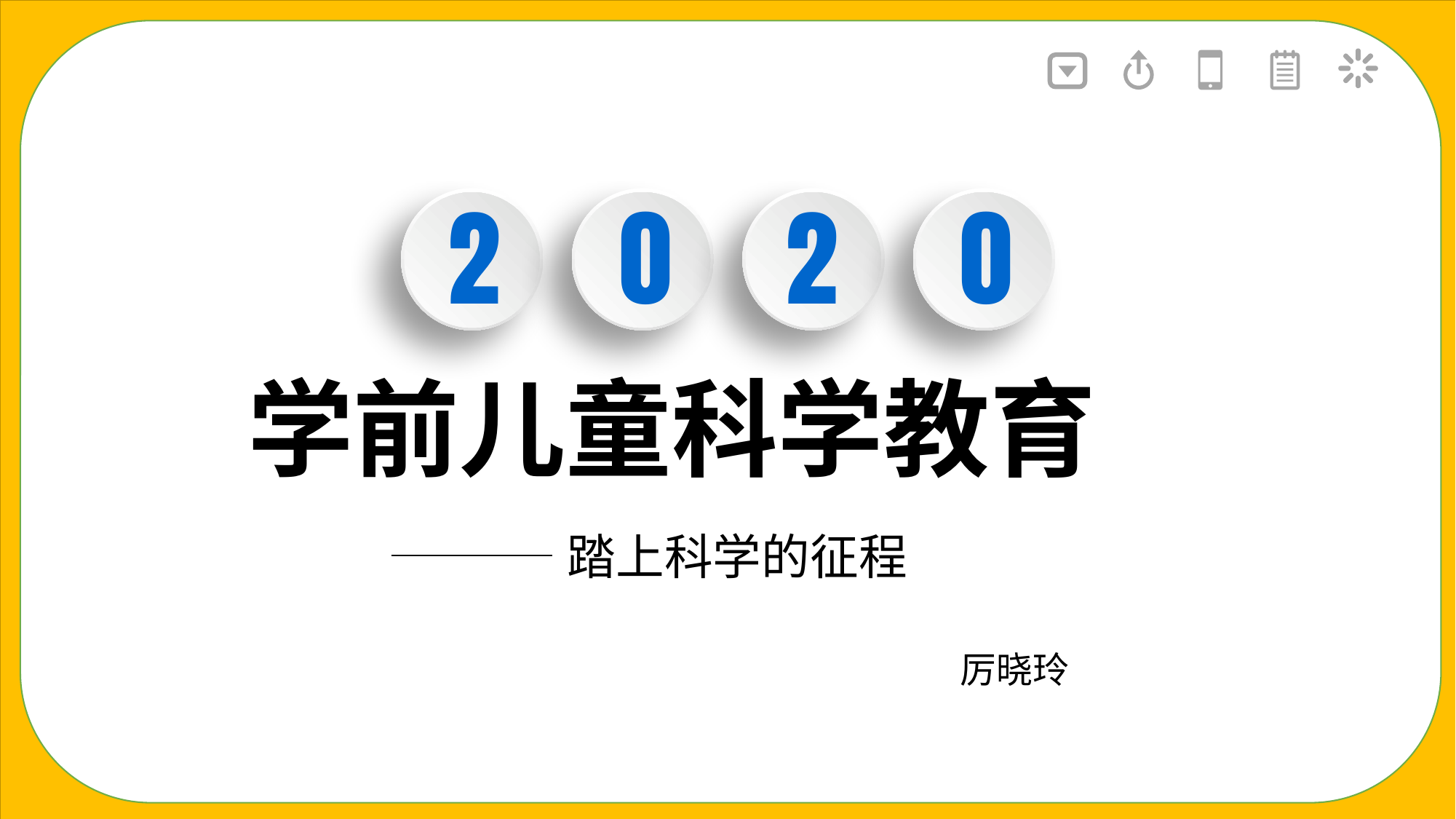

2
0
2
0
学前儿童科学教育
踏上科学的征程
厉晓玲